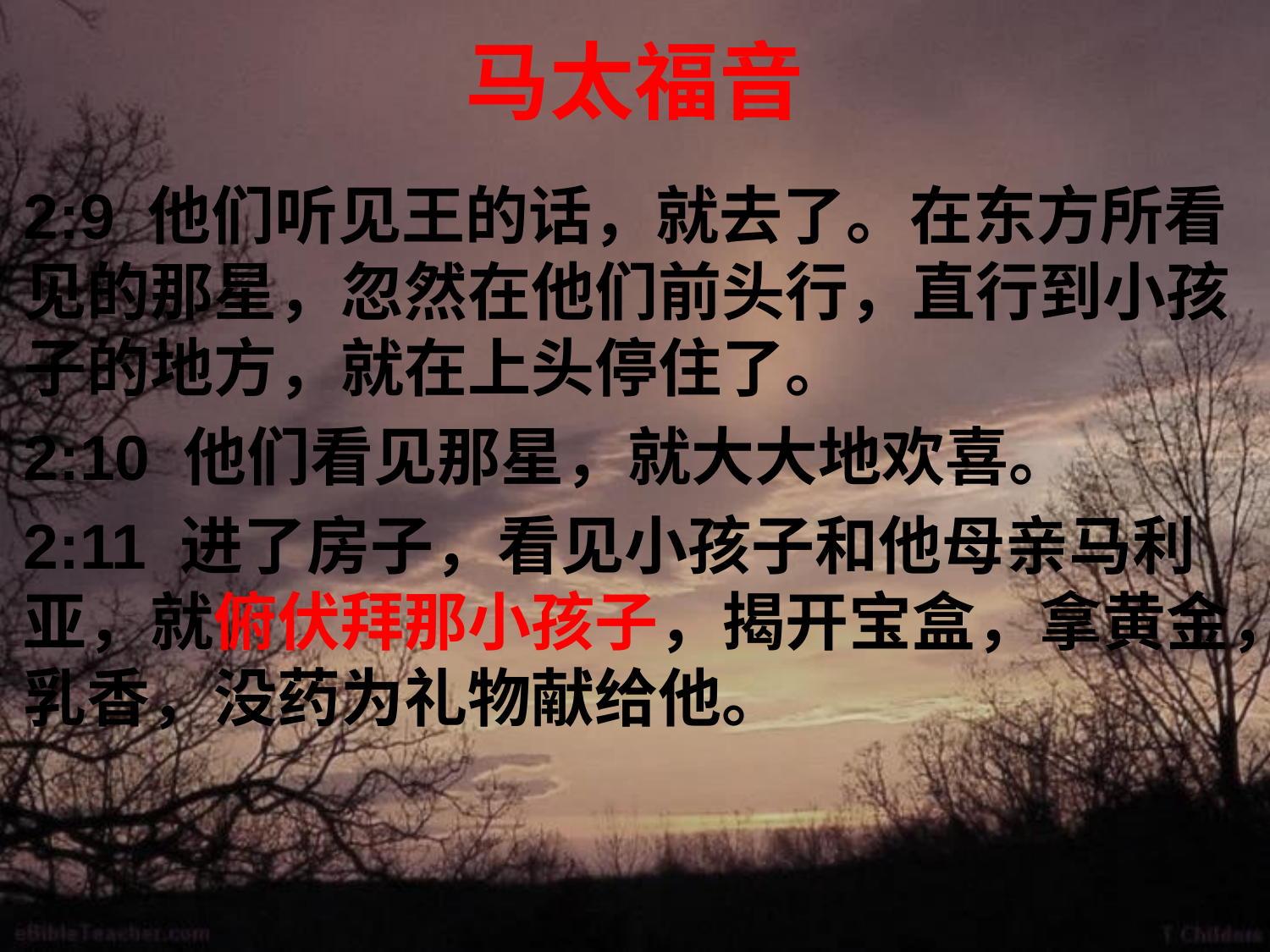

# 马太福音
2:9 他们听见王的话，就去了。在东方所看见的那星，忽然在他们前头行，直行到小孩子的地方，就在上头停住了。
2:10 他们看见那星，就大大地欢喜。
2:11 进了房子，看见小孩子和他母亲马利亚，就俯伏拜那小孩子，揭开宝盒，拿黄金，乳香，没药为礼物献给他。